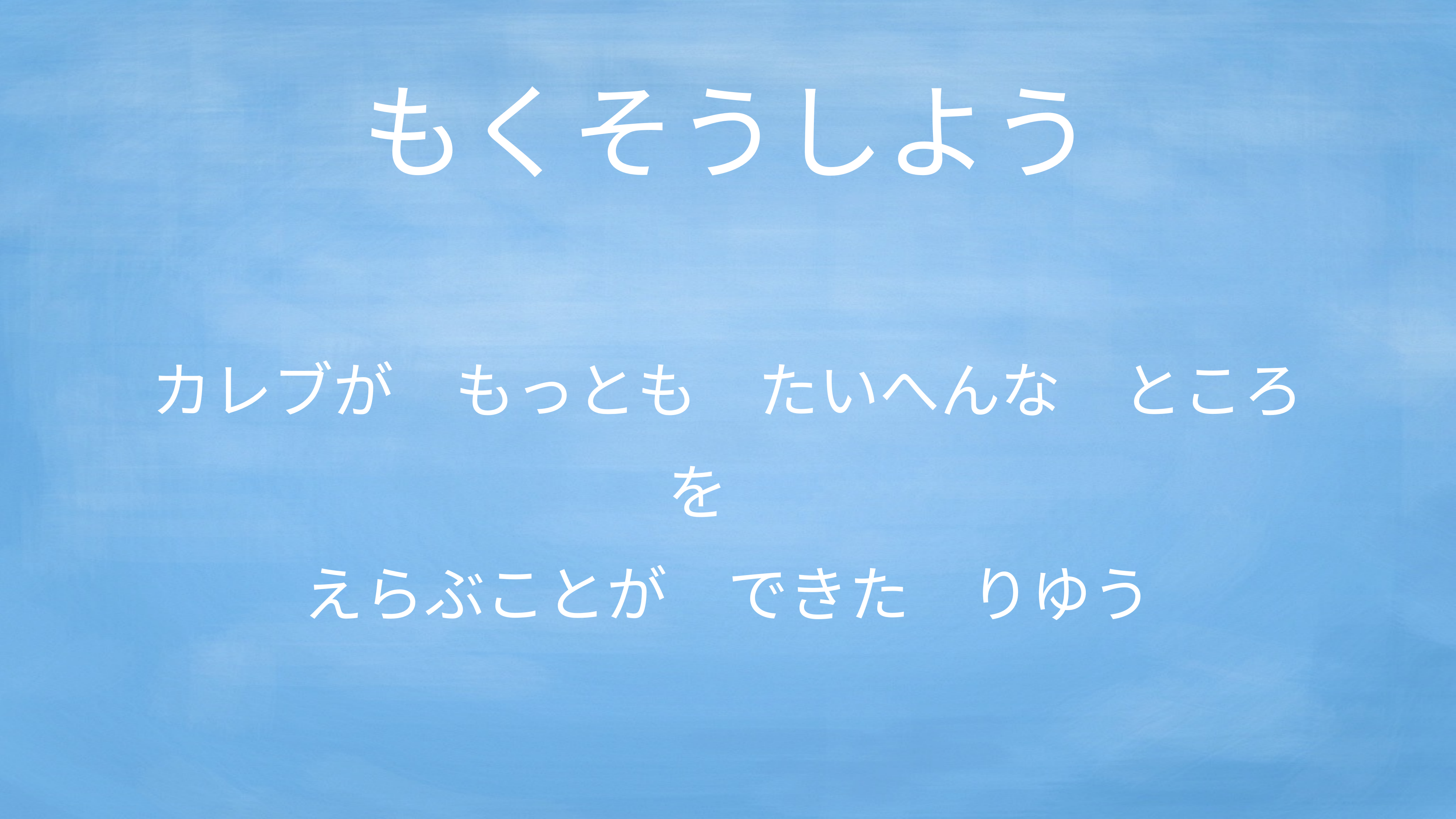

もくそうしよう
カレブが　もっとも　たいへんな　ところを
えらぶことが　できた　りゆう